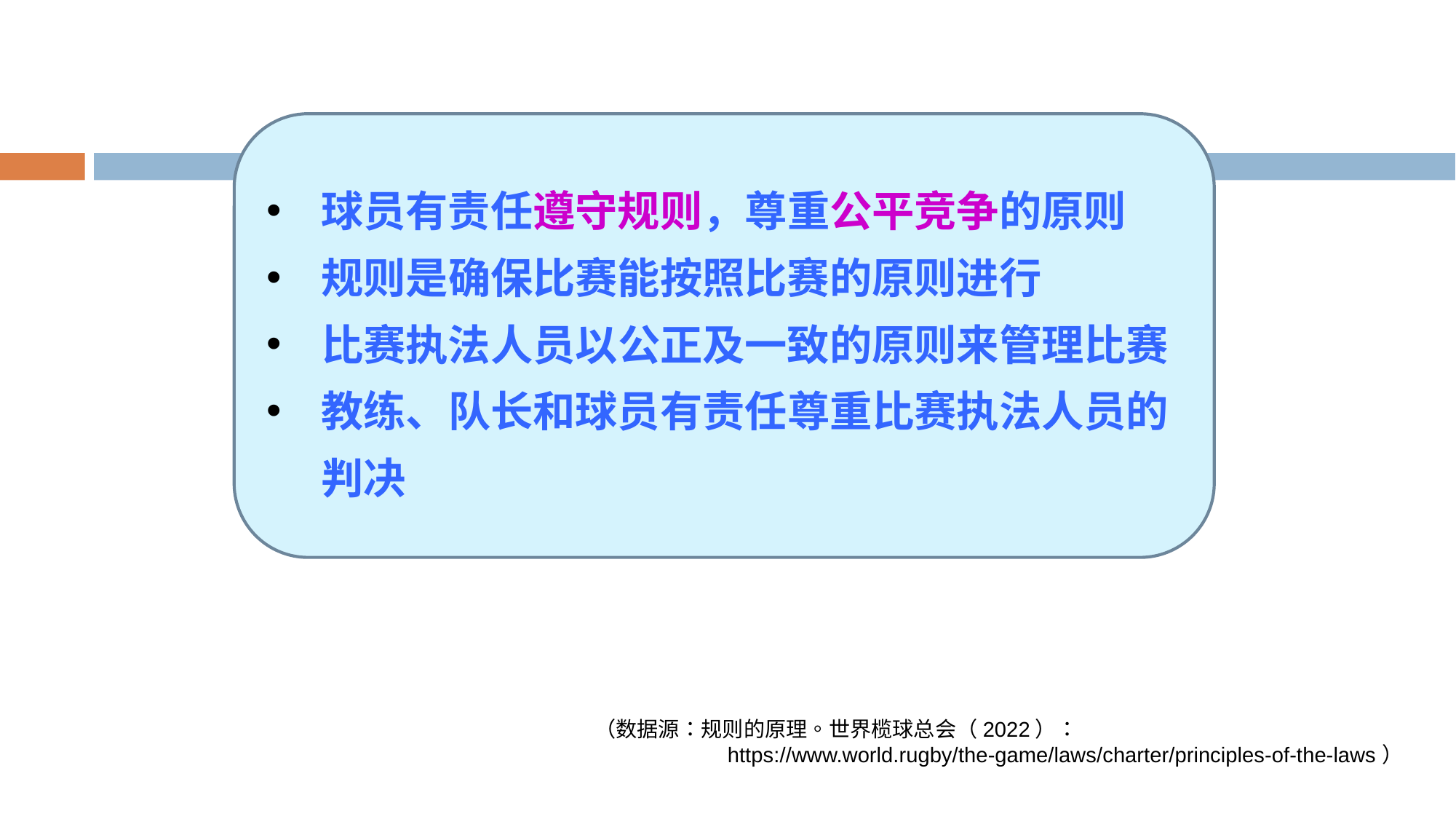

球员有责任遵守规则，尊重公平竞争的原则
规则是确保比赛能按照比赛的原则进行
比赛执法人员以公正及一致的原则来管理比赛
教练、队长和球员有责任尊重比赛执法人员的判决
　（数据源：规则的原理。世界榄球总会（2022）：
　　　　　　　https://www.world.rugby/the-game/laws/charter/principles-of-the-laws）